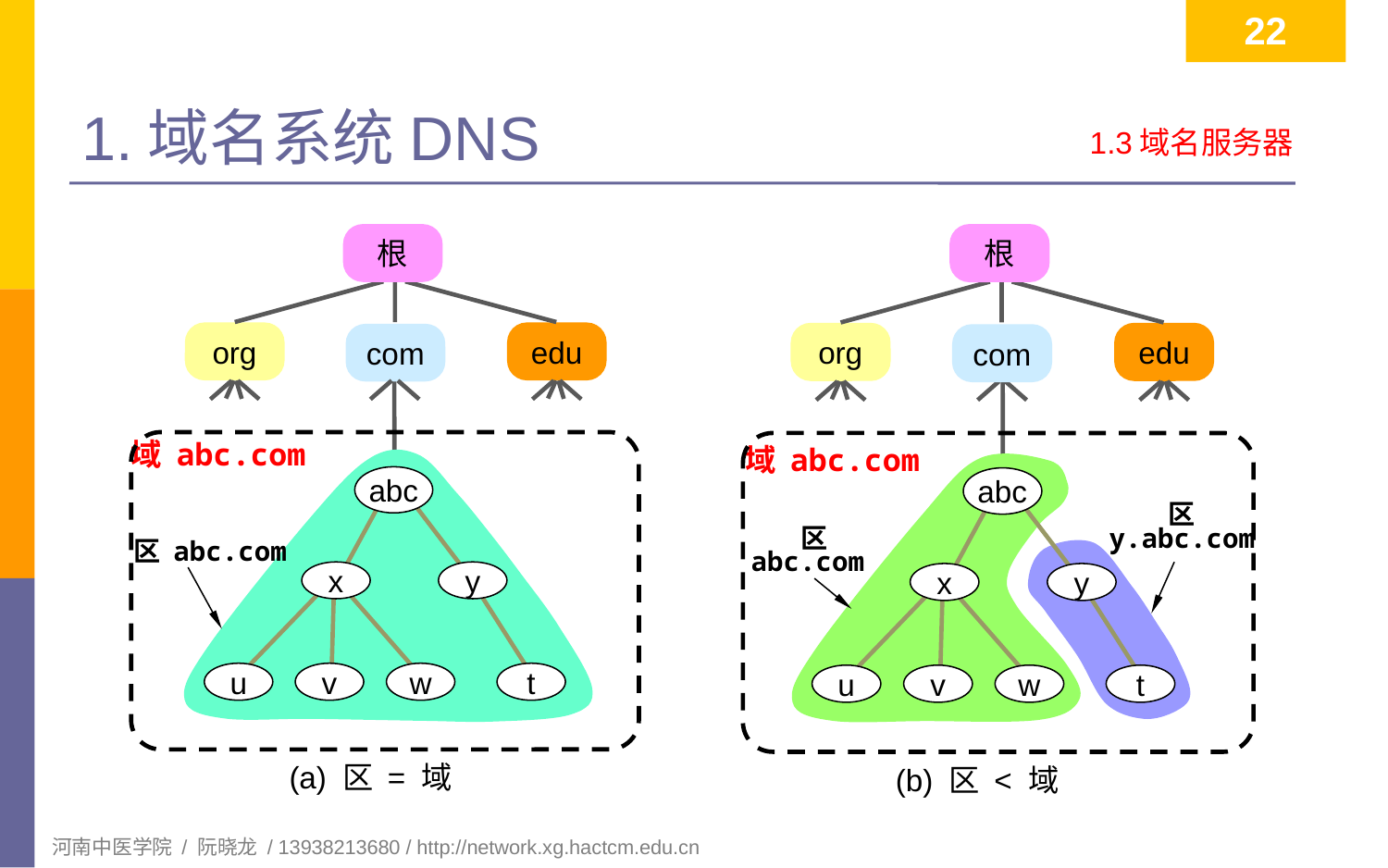

22
# 1.域名系统DNS
1.3域名服务器
根

org
edu
com

域 abc.com

abc

 区 abc.com
x
y

u
v
w
t
(a) 区 = 域
根

org
edu
com

域 abc.com

abc

区
y.abc.com

 区
abc.com

x
y

u
v
w
t
(b) 区 < 域